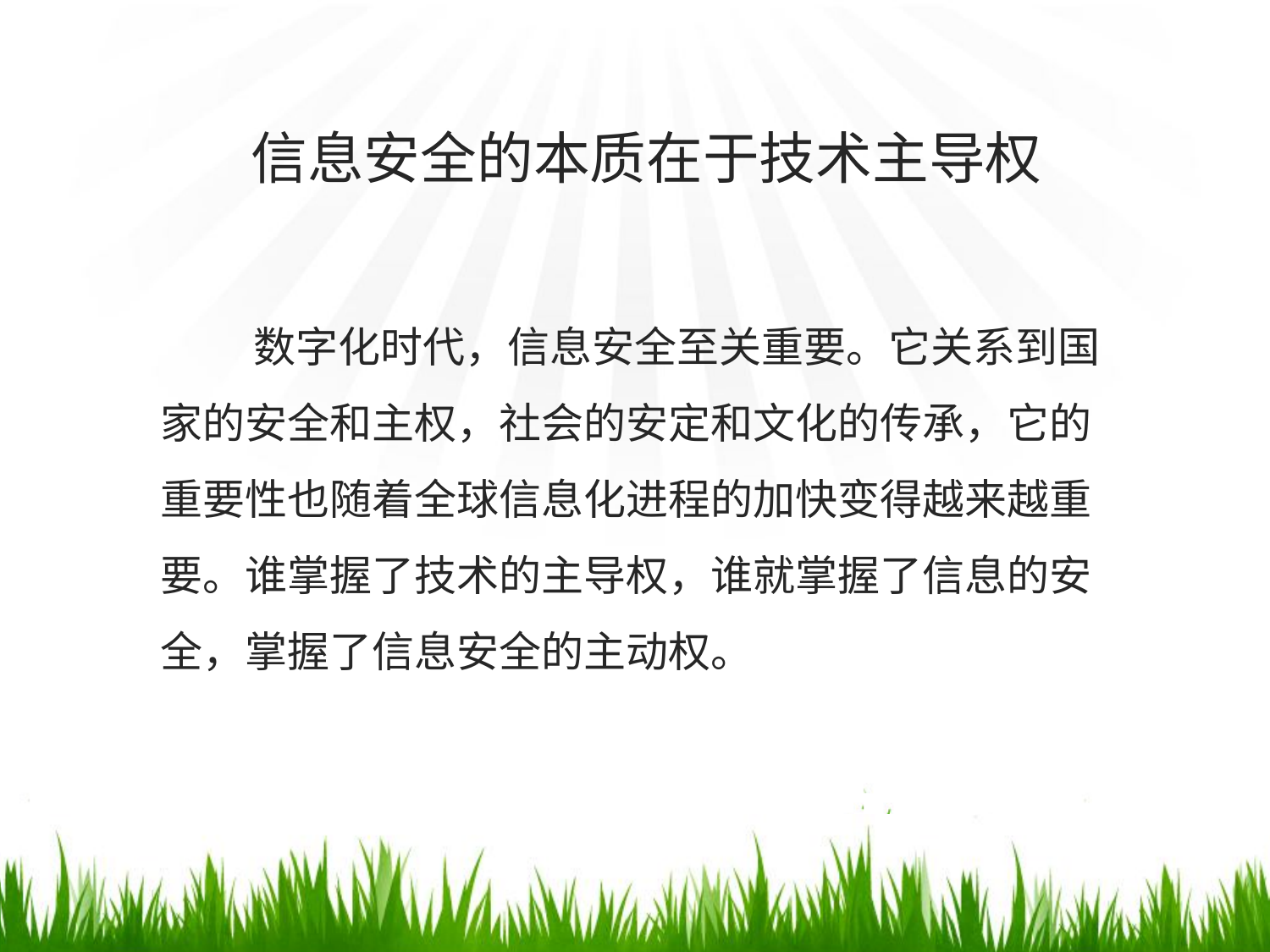

信息安全的本质在于技术主导权
  数字化时代，信息安全至关重要。它关系到国家的安全和主权，社会的安定和文化的传承，它的重要性也随着全球信息化进程的加快变得越来越重要。谁掌握了技术的主导权，谁就掌握了信息的安全，掌握了信息安全的主动权。